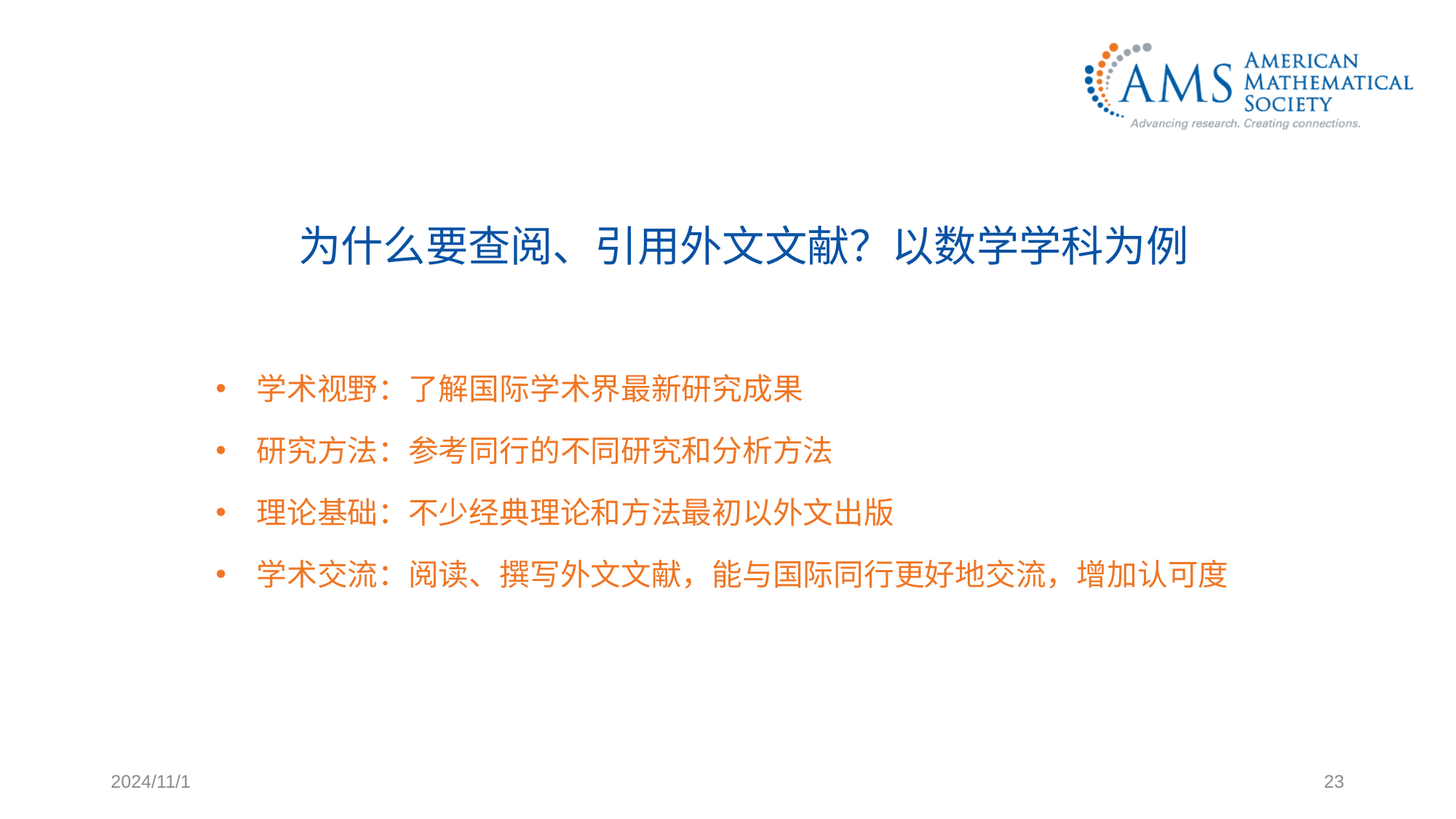

为什么要查阅、引用外文文献？以数学学科为例

学术视野：了解国际学术界最新研究成果
研究方法：参考同行的不同研究和分析方法
理论基础：不少经典理论和方法最初以外文出版
学术交流：阅读、撰写外文文献，能与国际同行更好地交流，增加认可度

2024/11/1
23